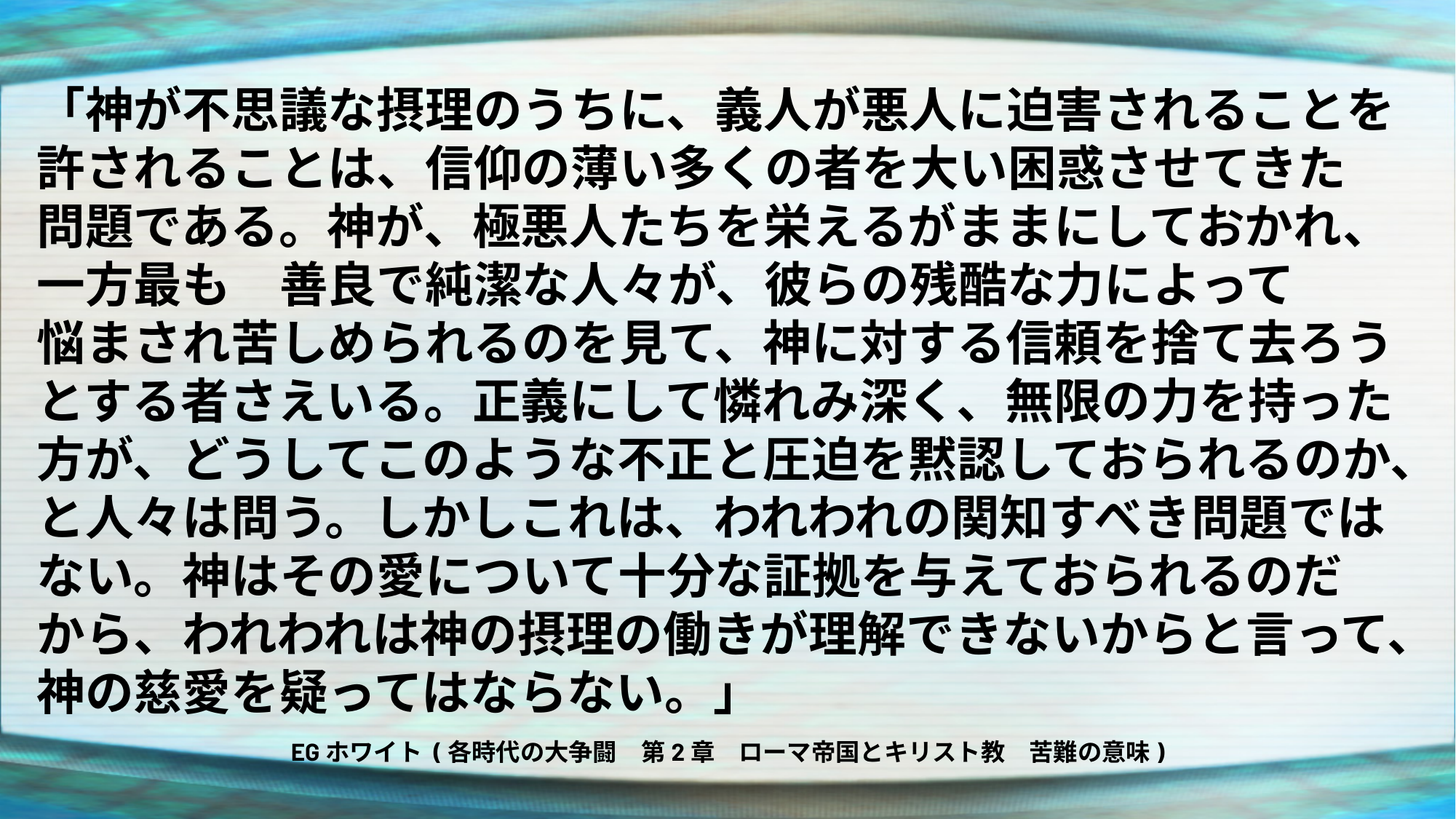

「神が不思議な摂理のうちに、義人が悪人に迫害されることを許されることは、信仰の薄い多くの者を大い困惑させてきた　問題である。神が、極悪人たちを栄えるがままにしておかれ、一方最も　善良で純潔な人々が、彼らの残酷な力によって　　悩まされ苦しめられるのを見て、神に対する信頼を捨て去ろうとする者さえいる。正義にして憐れみ深く、無限の力を持った方が、どうしてこのような不正と圧迫を黙認しておられるのか、と人々は問う。しかしこれは、われわれの関知すべき問題ではない。神はその愛について十分な証拠を与えておられるのだ　から、われわれは神の摂理の働きが理解できないからと言って、神の慈愛を疑ってはならない。」
EGホワイト (各時代の大争闘　第2章　ローマ帝国とキリスト教　苦難の意味)